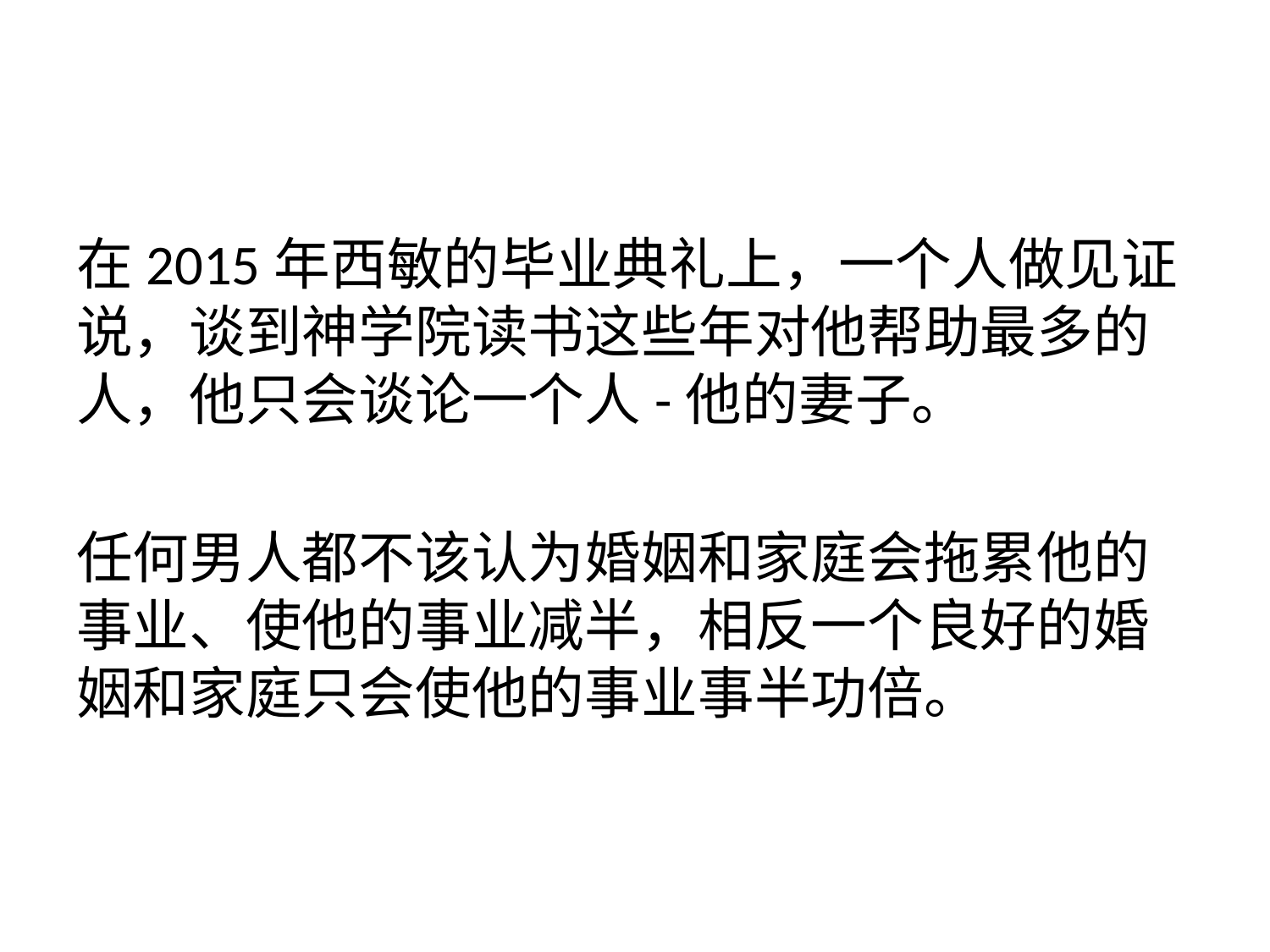

#
在2015年西敏的毕业典礼上，一个人做见证说，谈到神学院读书这些年对他帮助最多的人，他只会谈论一个人-他的妻子。

任何男人都不该认为婚姻和家庭会拖累他的事业、使他的事业减半，相反一个良好的婚姻和家庭只会使他的事业事半功倍。